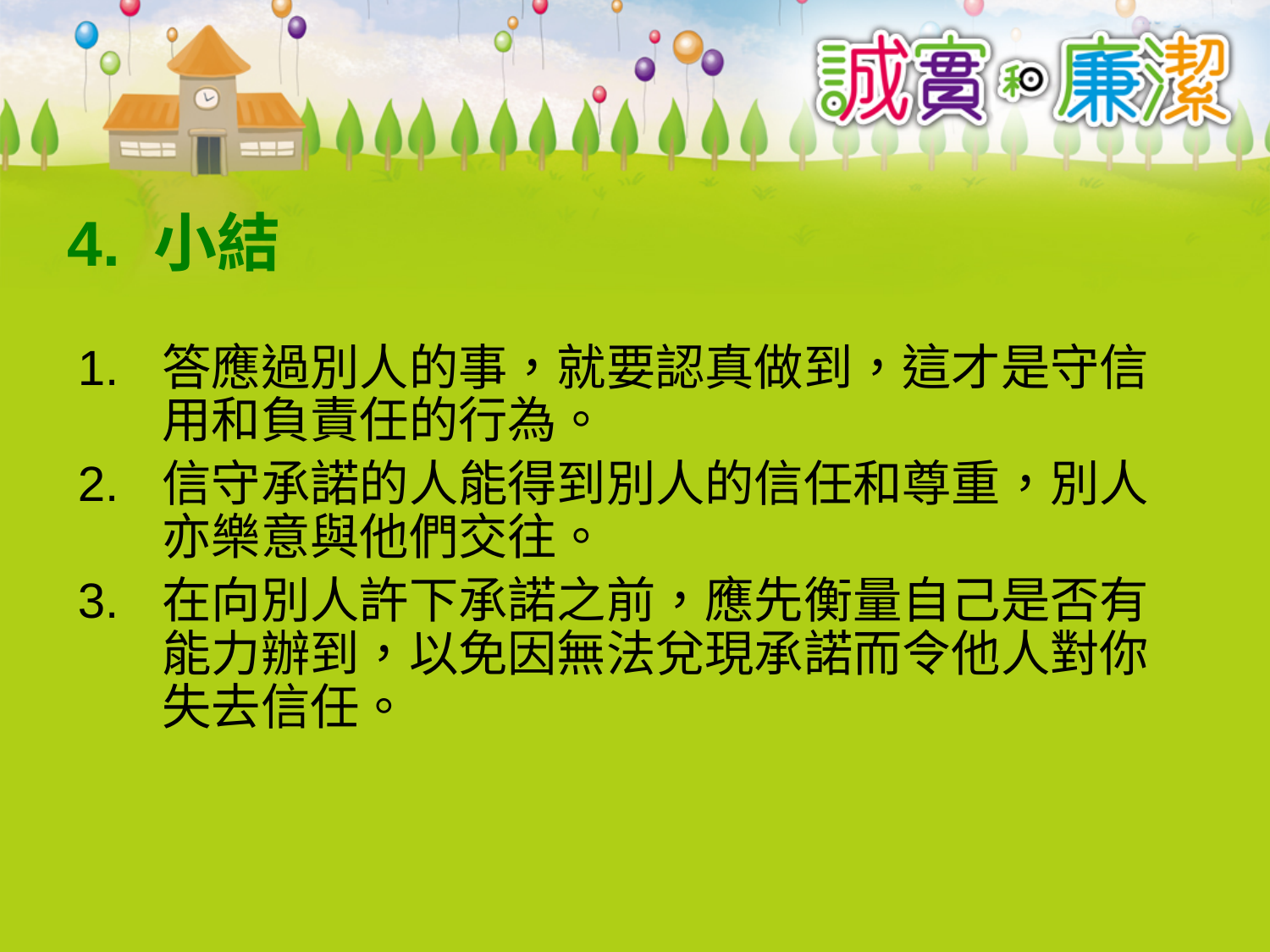

# 4. 小結
答應過別人的事，就要認真做到，這才是守信用和負責任的行為。
信守承諾的人能得到別人的信任和尊重，別人亦樂意與他們交往。
在向別人許下承諾之前，應先衡量自己是否有能力辦到，以免因無法兌現承諾而令他人對你失去信任。